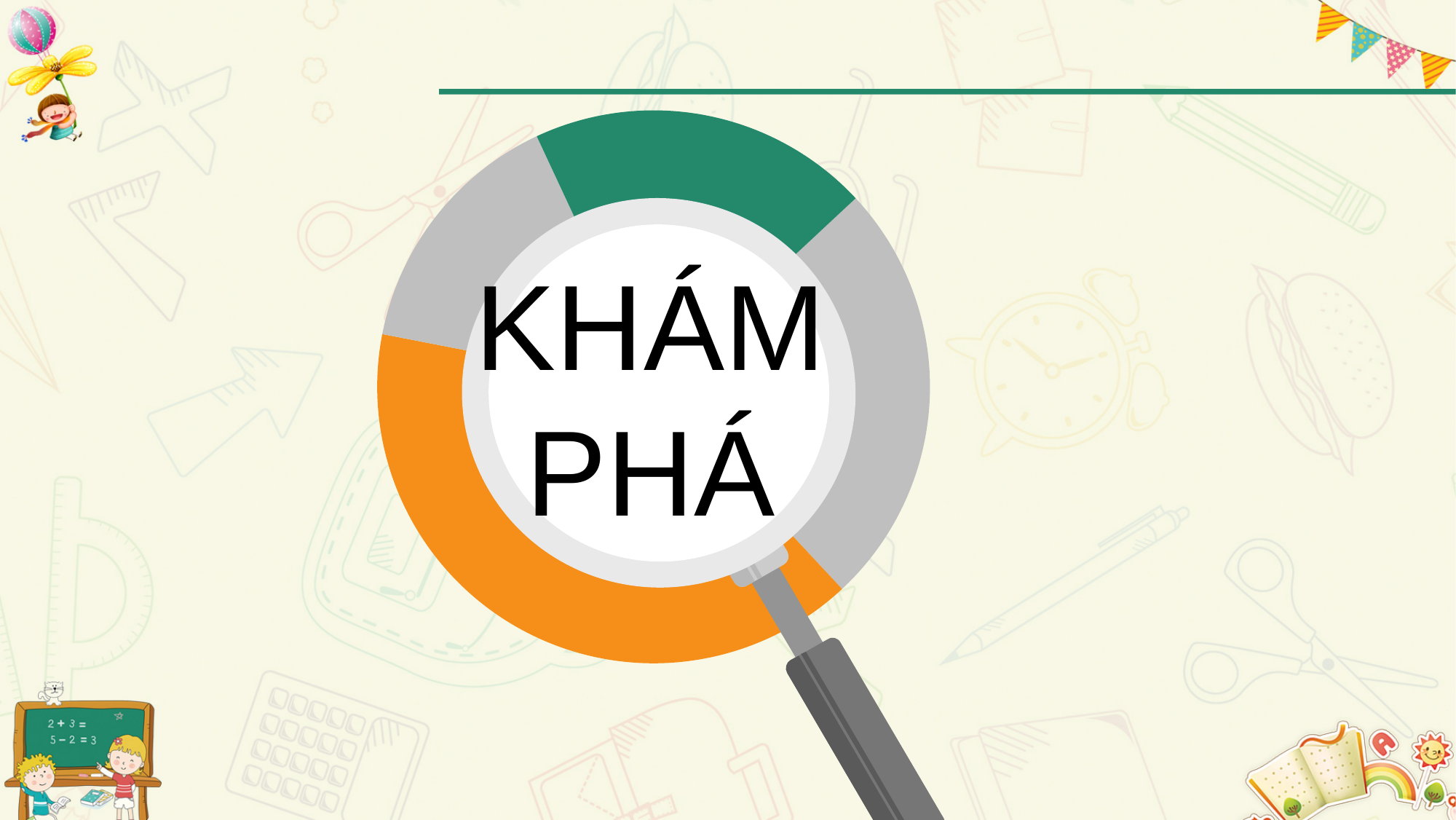

### Chart

| Category | 销售额 |
|---|---|
| 红 | 25.0 |
| 蓝 | 40.0 |
| 青 | 15.0 |
| 橙 | 20.0 |

KHÁM PHÁ